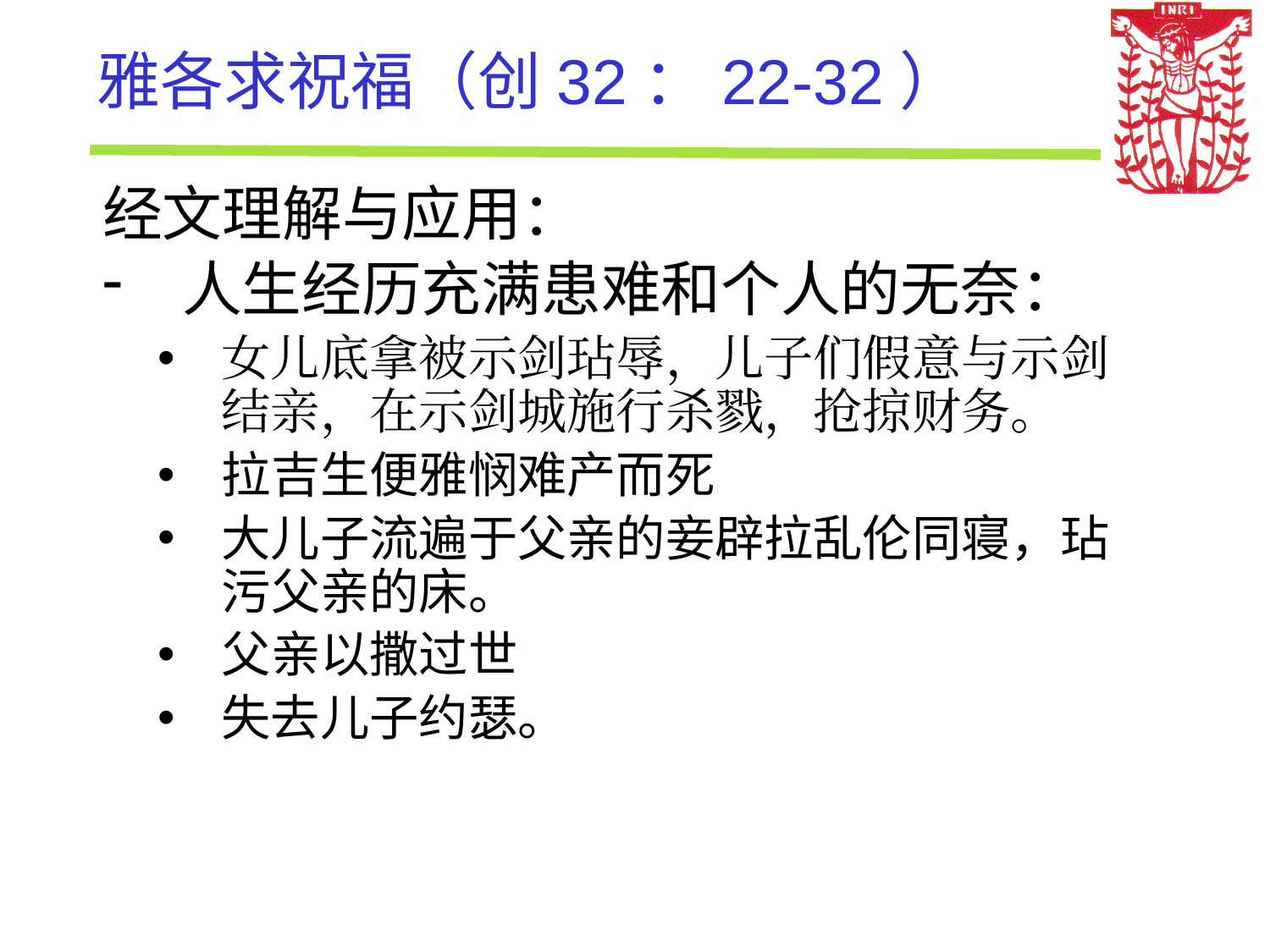

# 雅各求祝福（创32：22-32）
经文理解与应用：
人生经历充满患难和个人的无奈：
女儿底拿被示剑玷辱，儿子们假意与示剑结亲，在示剑城施行杀戮，抢掠财务。
拉吉生便雅悯难产而死
大儿子流遍于父亲的妾辟拉乱伦同寝，玷污父亲的床。
父亲以撒过世
失去儿子约瑟。